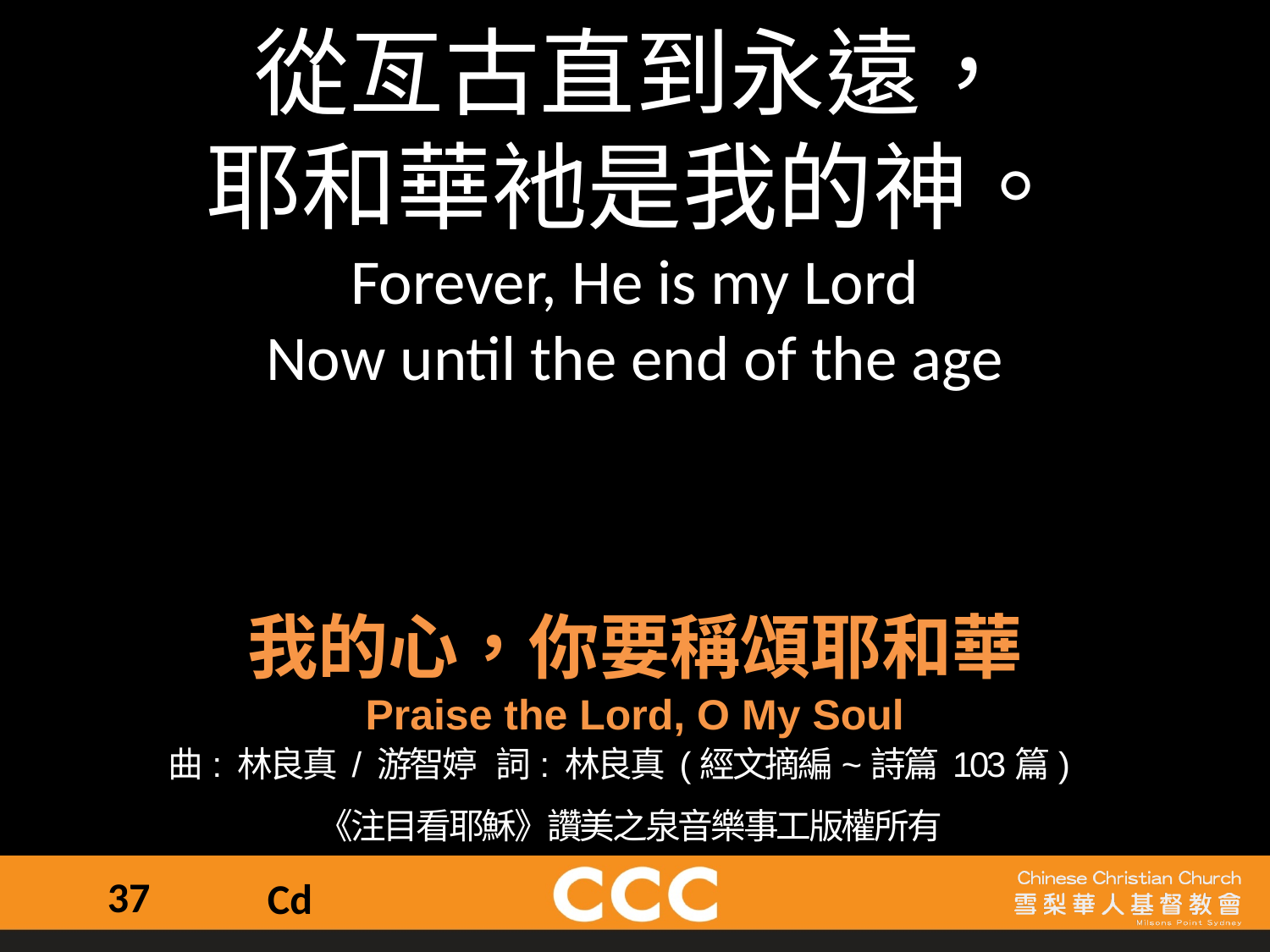

從亙古直到永遠，
耶和華衪是我的神。
Forever, He is my Lord
Now until the end of the age
我的心，你要稱頌耶和華
Praise the Lord, O My Soul
曲: 林良真 / 游智婷    詞: 林良真 (經文摘編~詩篇 103篇)
《注目看耶穌》讚美之泉音樂事工版權所有
37
Cd